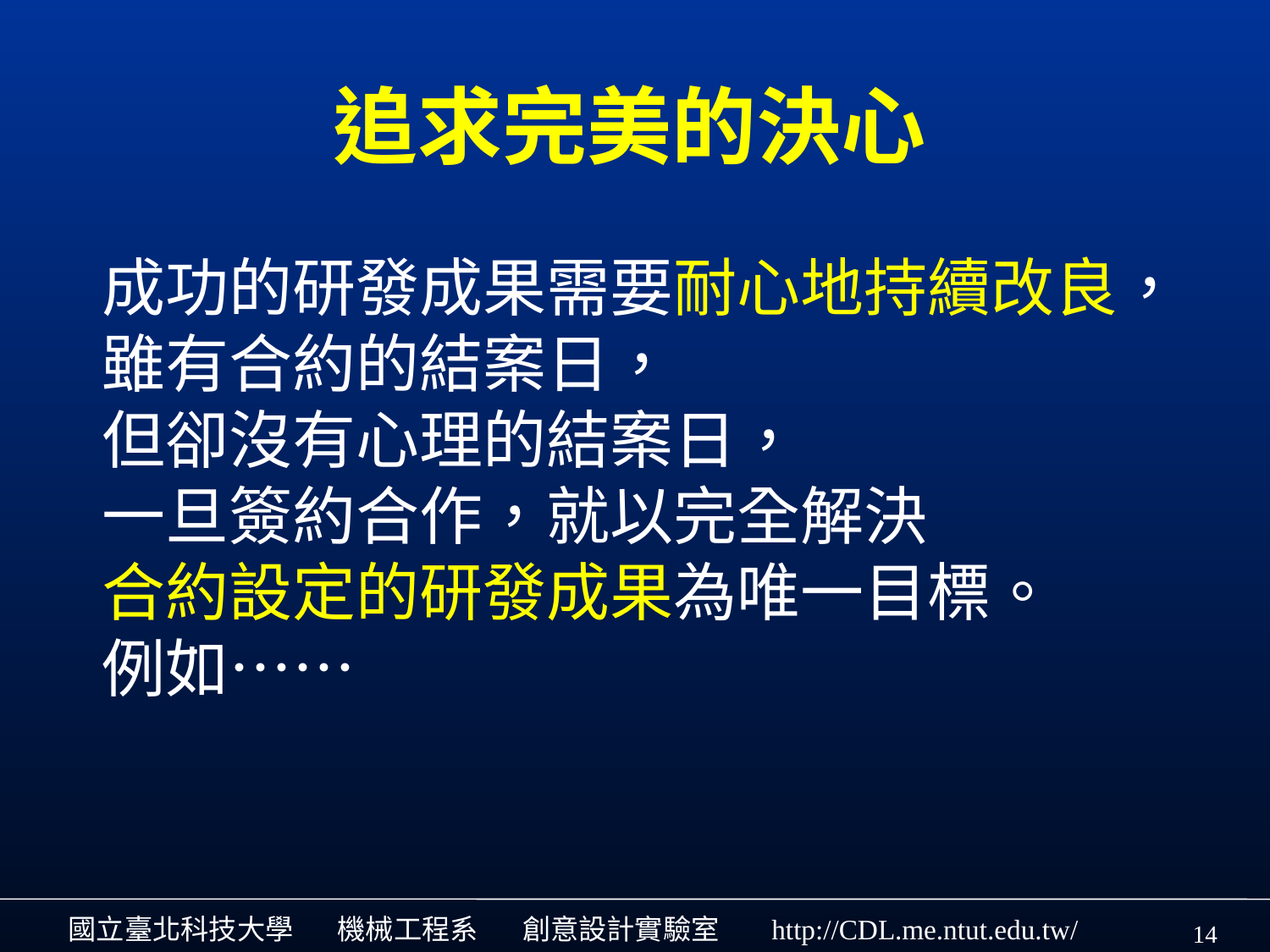

追求完美的決心
# 成功的研發成果需要耐心地持續改良， 雖有合約的結案日， 但卻沒有心理的結案日， 一旦簽約合作，就以完全解決 合約設定的研發成果為唯一目標。 例如……
14